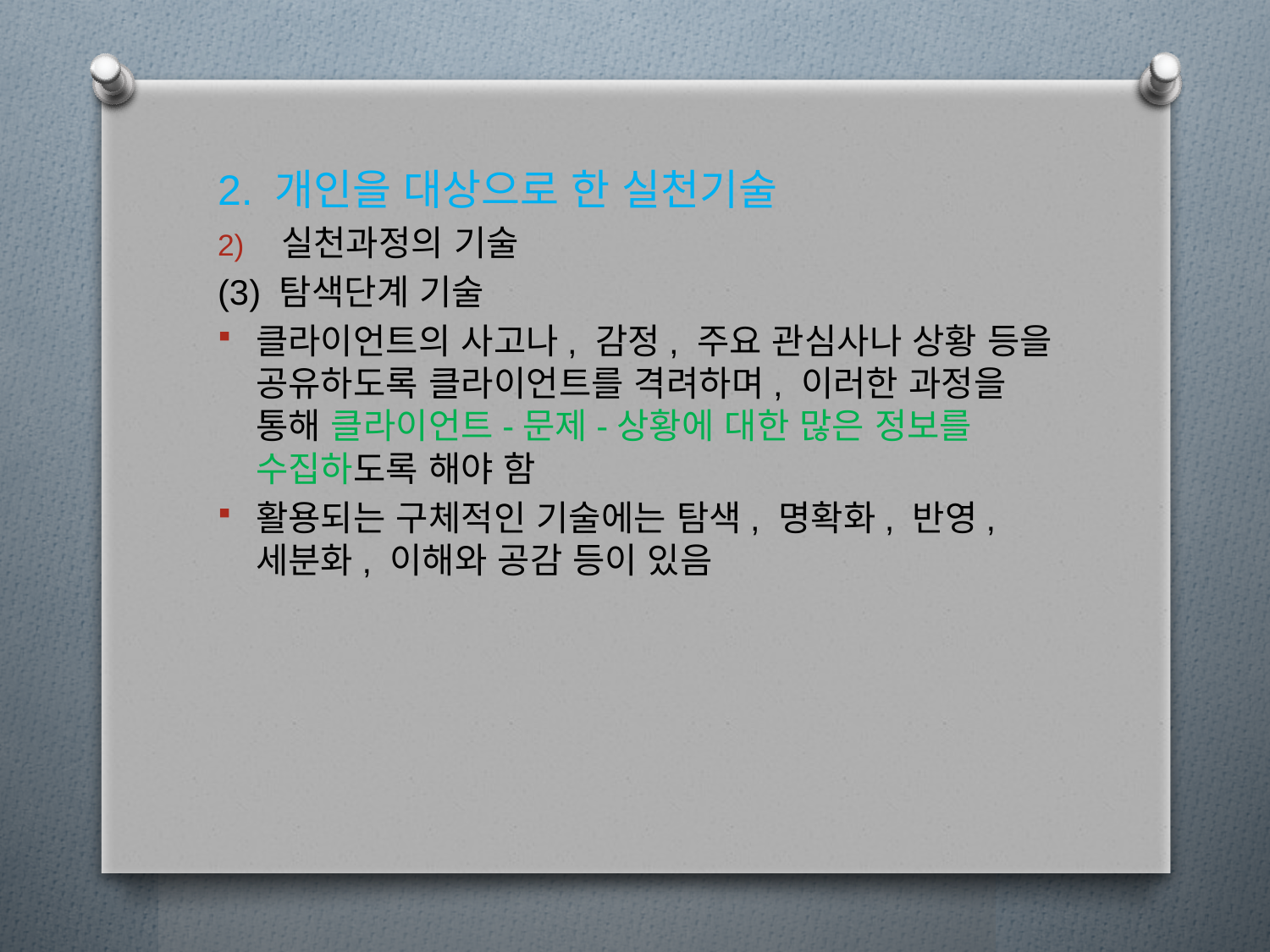

2. 개인을 대상으로 한 실천기술
실천과정의 기술
(3) 탐색단계 기술
클라이언트의 사고나, 감정, 주요 관심사나 상황 등을 공유하도록 클라이언트를 격려하며, 이러한 과정을 통해 클라이언트-문제-상황에 대한 많은 정보를 수집하도록 해야 함
활용되는 구체적인 기술에는 탐색, 명확화, 반영, 세분화, 이해와 공감 등이 있음